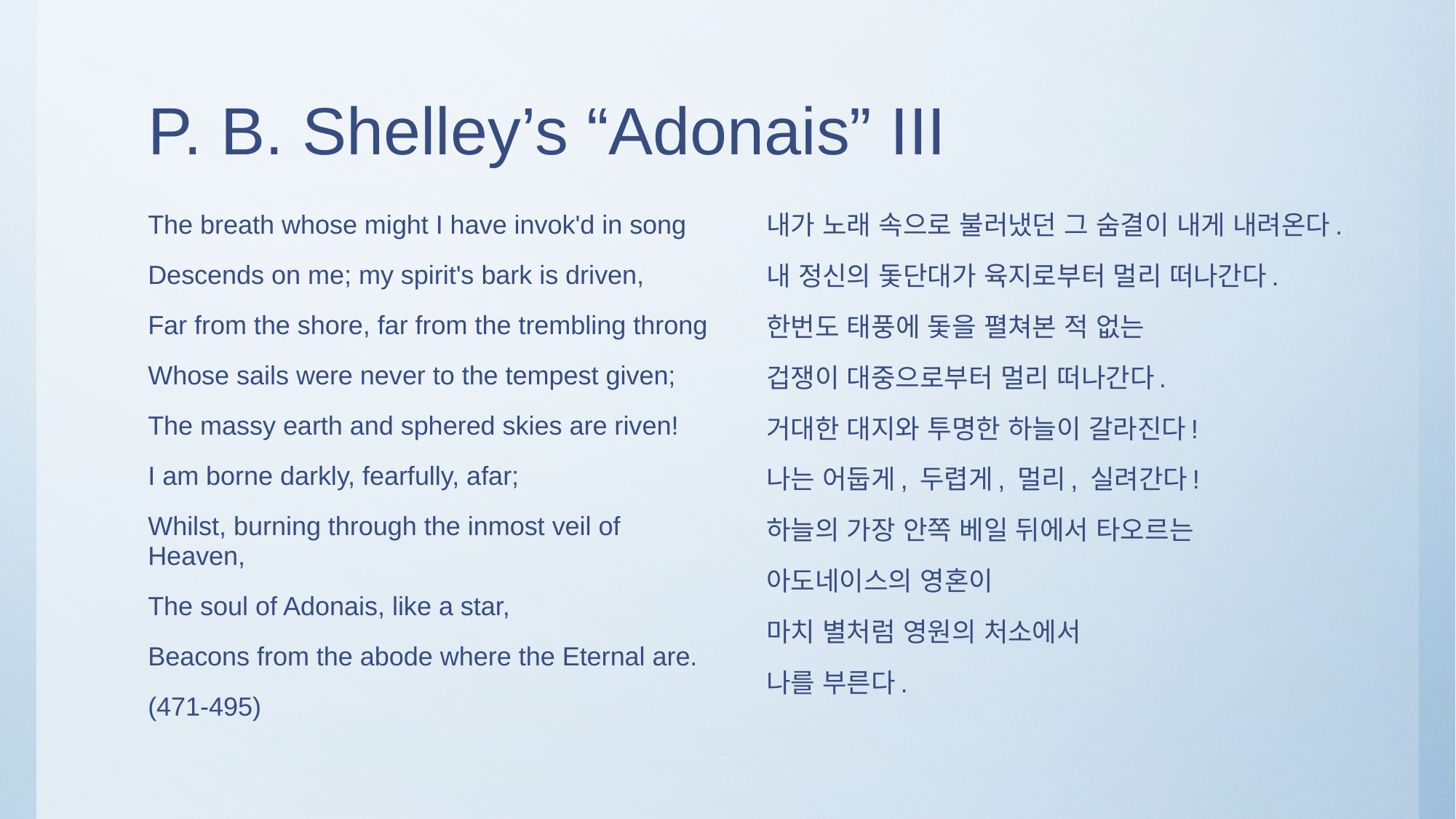

# P. B. Shelley’s “Adonais” III
The breath whose might I have invok'd in song
Descends on me; my spirit's bark is driven,
Far from the shore, far from the trembling throng
Whose sails were never to the tempest given;
The massy earth and sphered skies are riven!
I am borne darkly, fearfully, afar;
Whilst, burning through the inmost veil of Heaven,
The soul of Adonais, like a star,
Beacons from the abode where the Eternal are.
(471-495)
내가 노래 속으로 불러냈던 그 숨결이 내게 내려온다.
내 정신의 돛단대가 육지로부터 멀리 떠나간다.
한번도 태풍에 돛을 펼쳐본 적 없는
겁쟁이 대중으로부터 멀리 떠나간다.
거대한 대지와 투명한 하늘이 갈라진다!
나는 어둡게, 두렵게, 멀리, 실려간다!
하늘의 가장 안쪽 베일 뒤에서 타오르는
아도네이스의 영혼이
마치 별처럼 영원의 처소에서
나를 부른다.